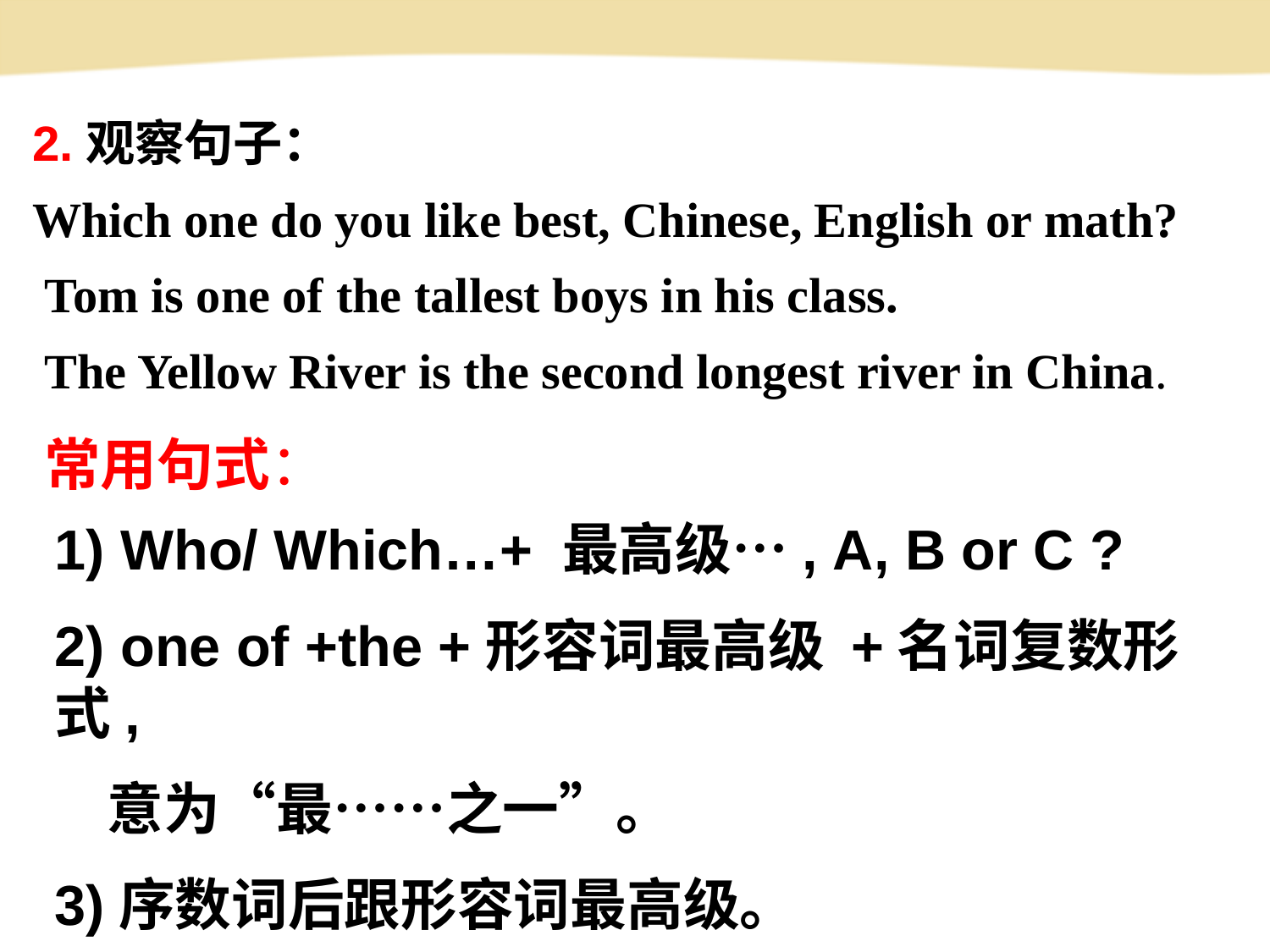

2.观察句子：
Which one do you like best, Chinese, English or math?
 Tom is one of the tallest boys in his class.
 The Yellow River is the second longest river in China.
常用句式：
1) Who/ Which…+ 最高级…, A, B or C ?
2) one of +the +形容词最高级 +名词复数形式,
   意为“最……之一”。
3)序数词后跟形容词最高级。